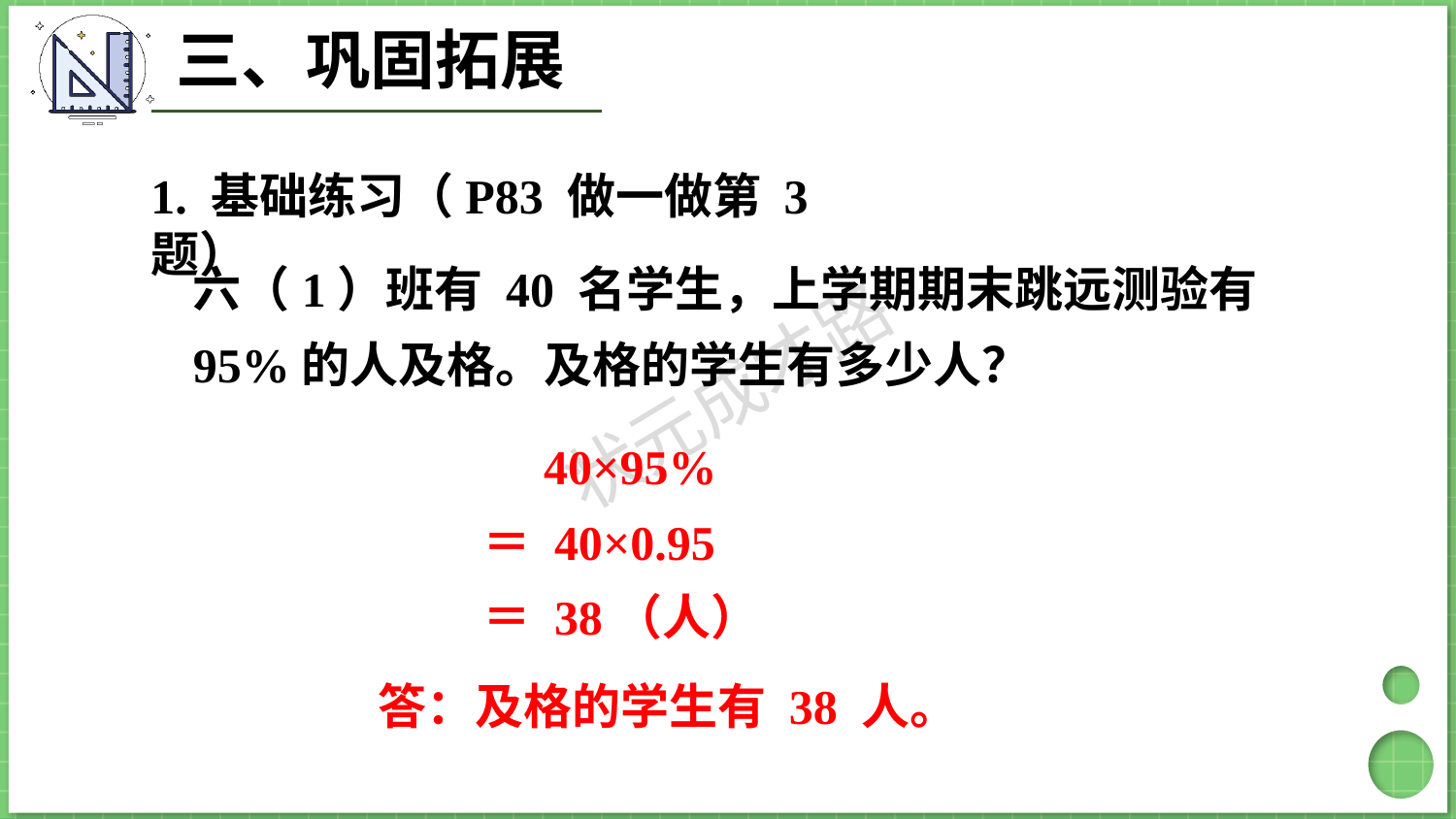

三、巩固拓展
1. 基础练习（P83 做一做第 3 题）
六（1）班有 40 名学生，上学期期末跳远测验有 95%的人及格。及格的学生有多少人？
     40×95%
＝ 40×0.95
＝ 38（人）
答：及格的学生有 38 人。